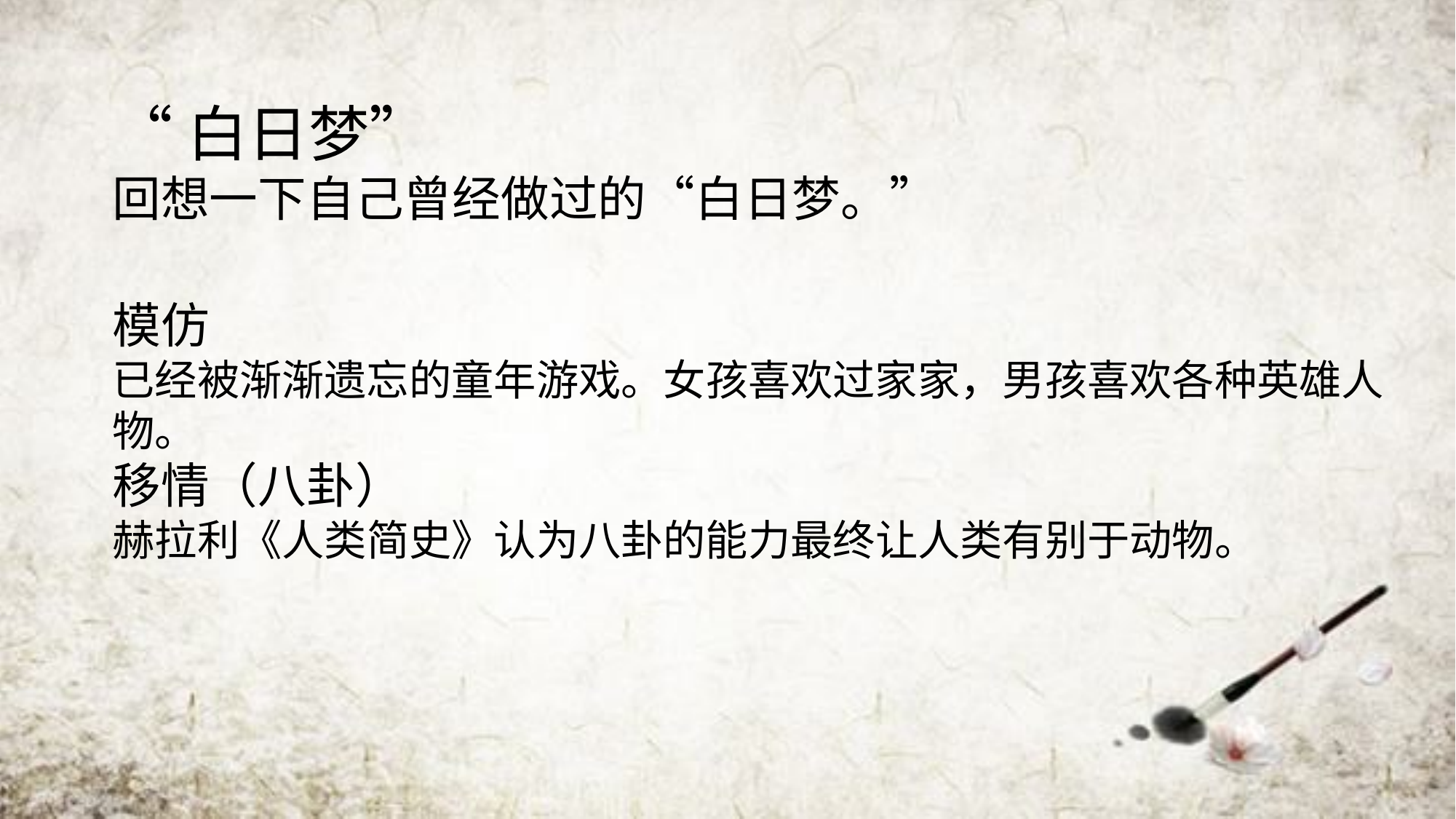

“白日梦”
回想一下自己曾经做过的“白日梦。”
模仿
已经被渐渐遗忘的童年游戏。女孩喜欢过家家，男孩喜欢各种英雄人物。
移情（八卦）
赫拉利《人类简史》认为八卦的能力最终让人类有别于动物。